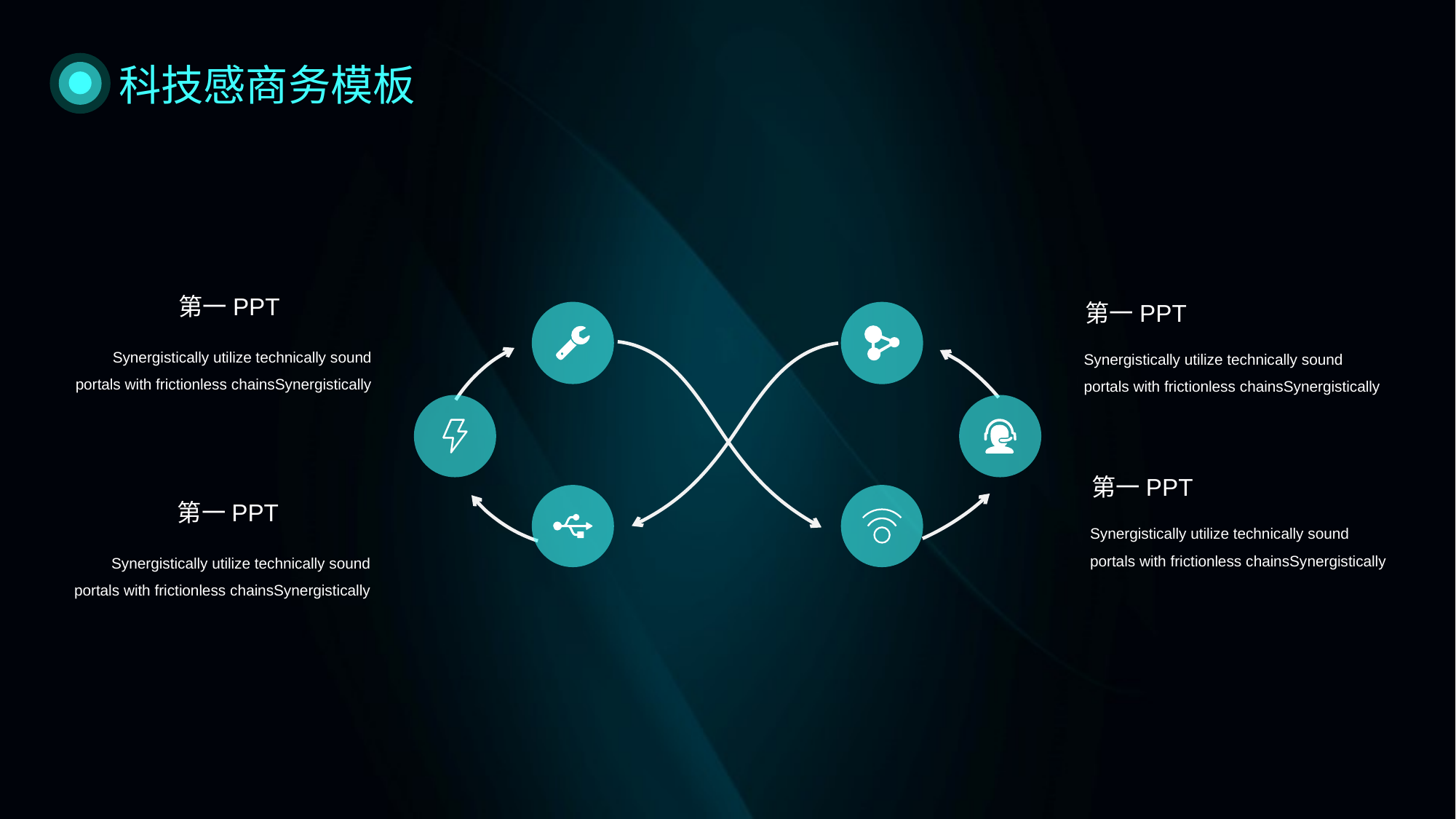

科技感商务模板
第一PPT
第一PPT

Synergistically utilize technically sound portals with frictionless chainsSynergistically
Synergistically utilize technically sound portals with frictionless chainsSynergistically

第一PPT
第一PPT

Synergistically utilize technically sound portals with frictionless chainsSynergistically
Synergistically utilize technically sound portals with frictionless chainsSynergistically